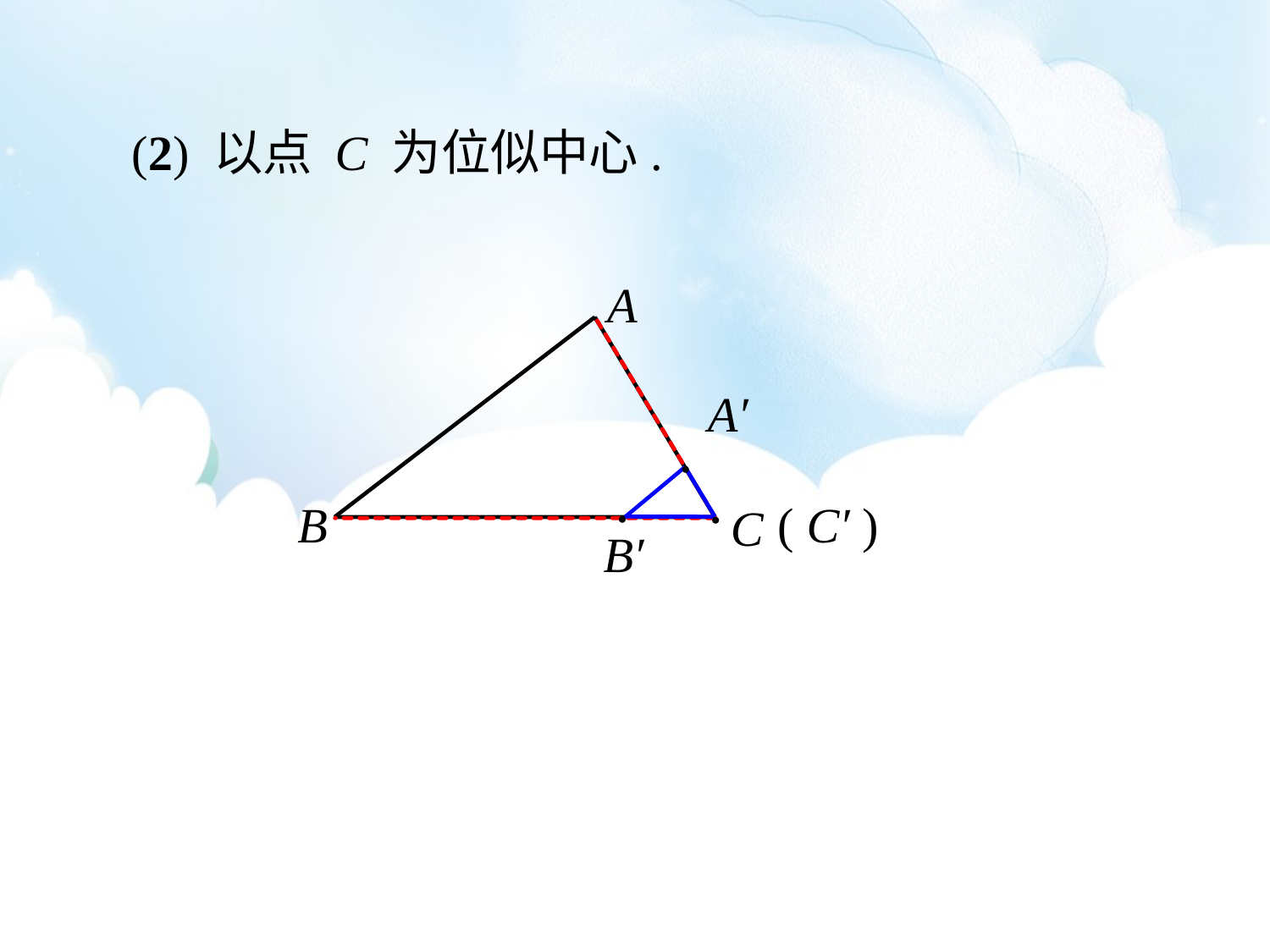

(2) 以点 C 为位似中心.
A

B
C

A′
●

( C′ )
●
●

B′